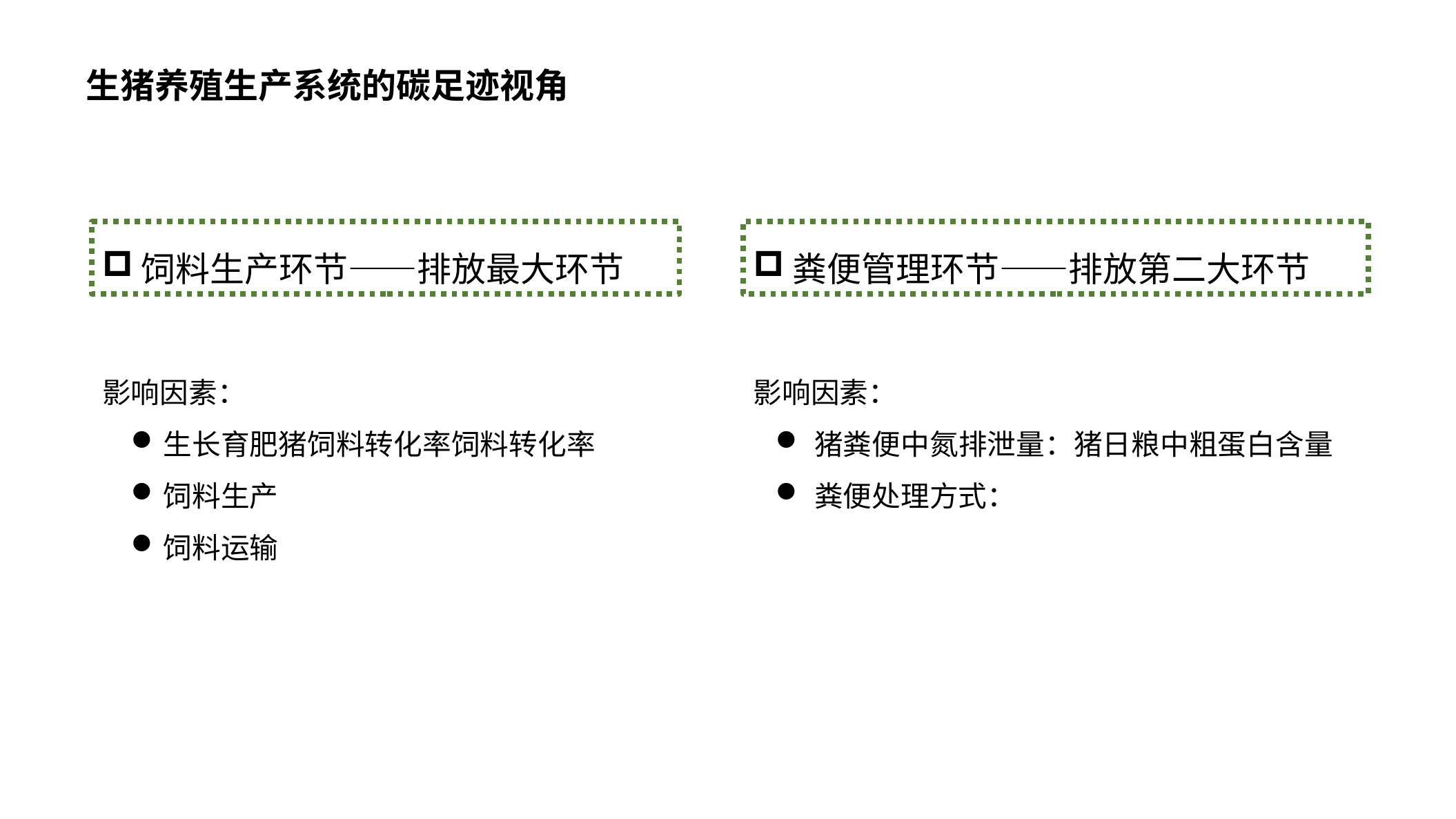

生猪养殖生产系统的碳足迹视角
饲料生产环节——排放最大环节
粪便管理环节——排放第二大环节
影响因素：
生长育肥猪饲料转化率饲料转化率
饲料生产
饲料运输
影响因素：
猪粪便中氮排泄量：猪日粮中粗蛋白含量
粪便处理方式：